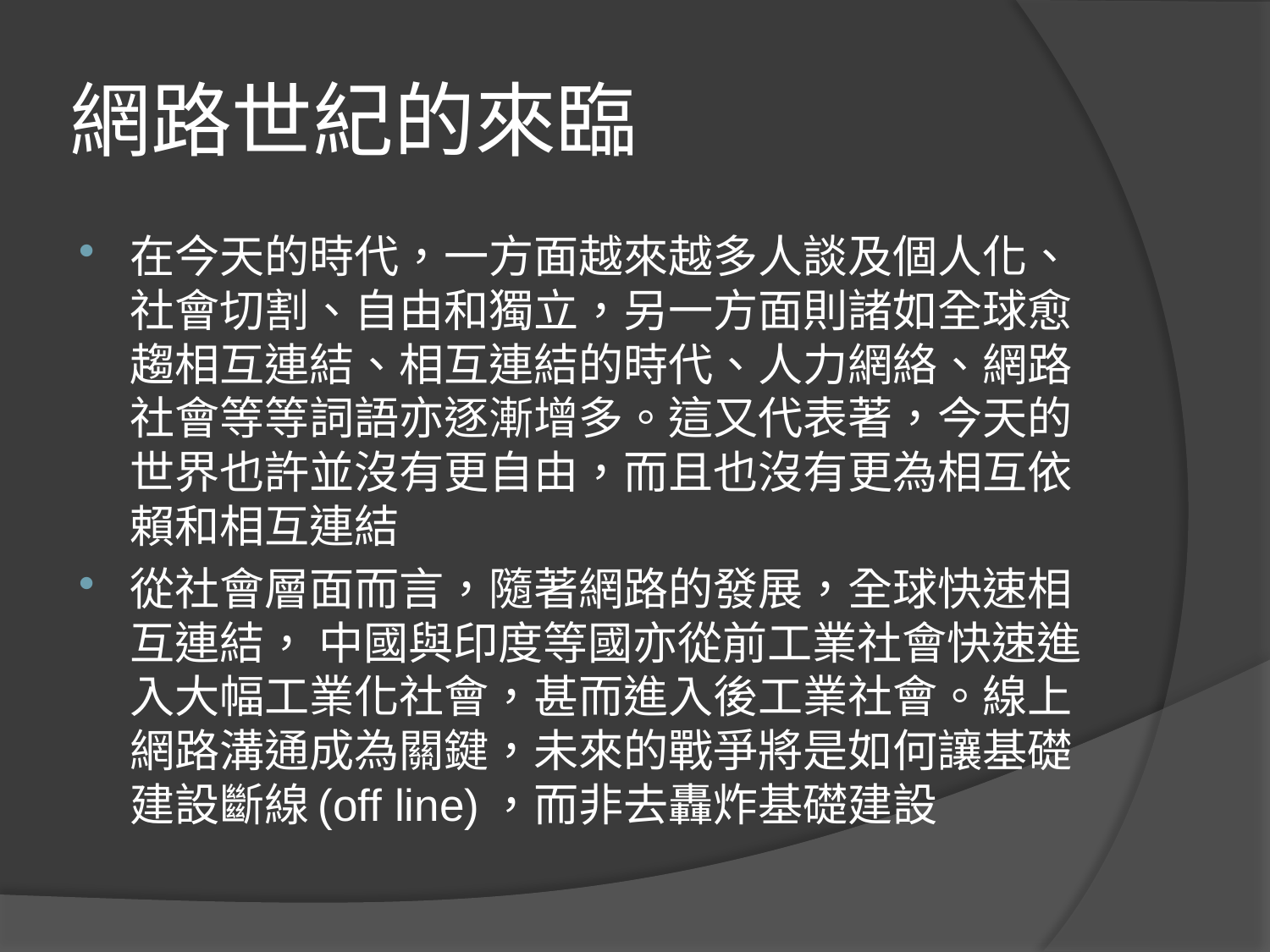

# 網路世紀的來臨
在今天的時代，一方面越來越多人談及個人化、社會切割、自由和獨立，另一方面則諸如全球愈趨相互連結、相互連結的時代、人力網絡、網路社會等等詞語亦逐漸增多。這又代表著，今天的世界也許並沒有更自由，而且也沒有更為相互依賴和相互連結
從社會層面而言，隨著網路的發展，全球快速相互連結， 中國與印度等國亦從前工業社會快速進入大幅工業化社會，甚而進入後工業社會。線上網路溝通成為關鍵，未來的戰爭將是如何讓基礎建設斷線(off line)，而非去轟炸基礎建設